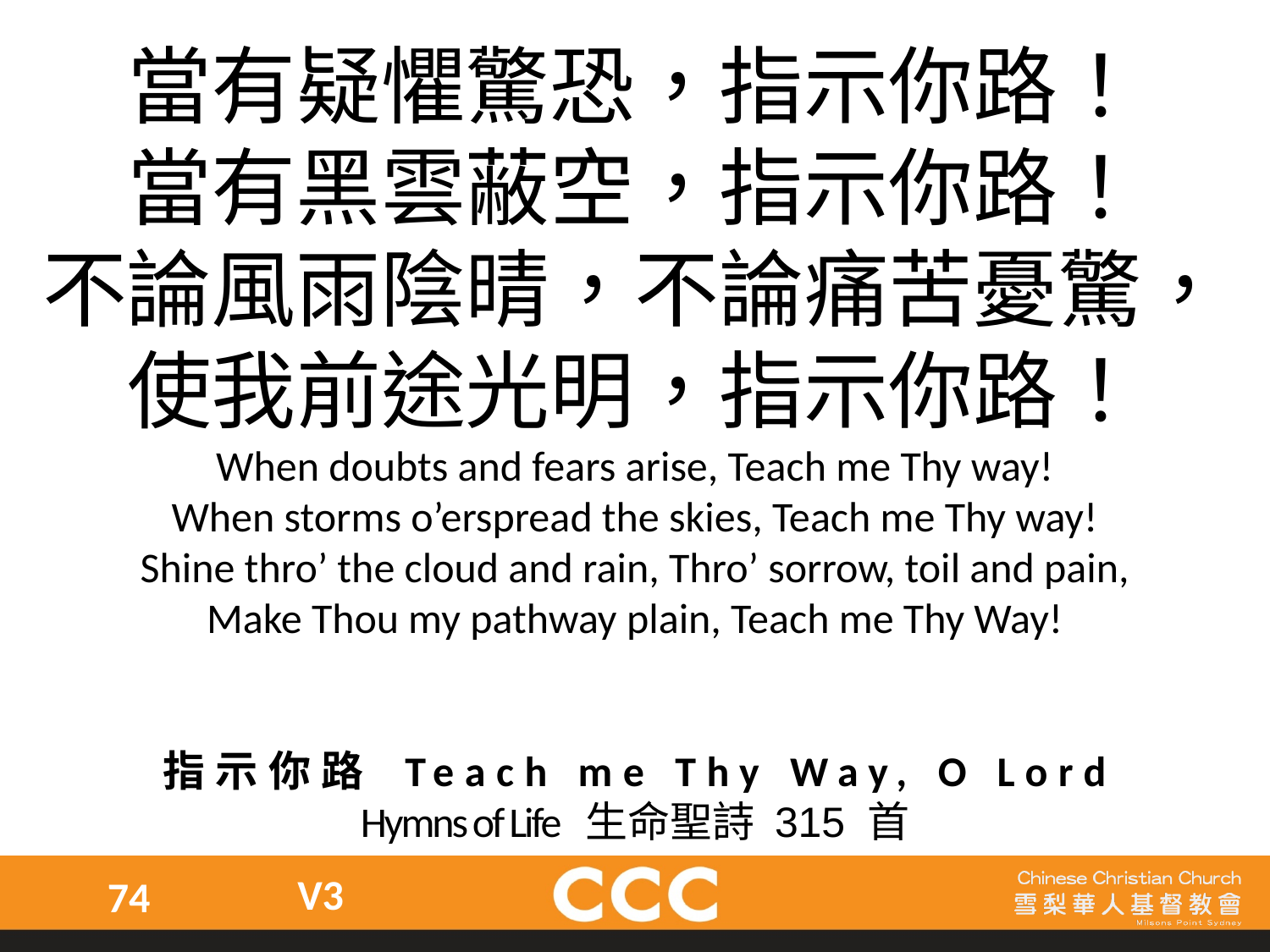

當有疑懼驚恐，指示你路！
當有黑雲蔽空，指示你路！
不論風雨陰晴，不論痛苦憂驚，
使我前途光明，指示你路！
When doubts and fears arise, Teach me Thy way!
When storms o’erspread the skies, Teach me Thy way!
Shine thro’ the cloud and rain, Thro’ sorrow, toil and pain,
Make Thou my pathway plain, Teach me Thy Way!
指示你路 Teach me Thy Way, O Lord
Hymns of Life  生命聖詩 315 首
V3
74